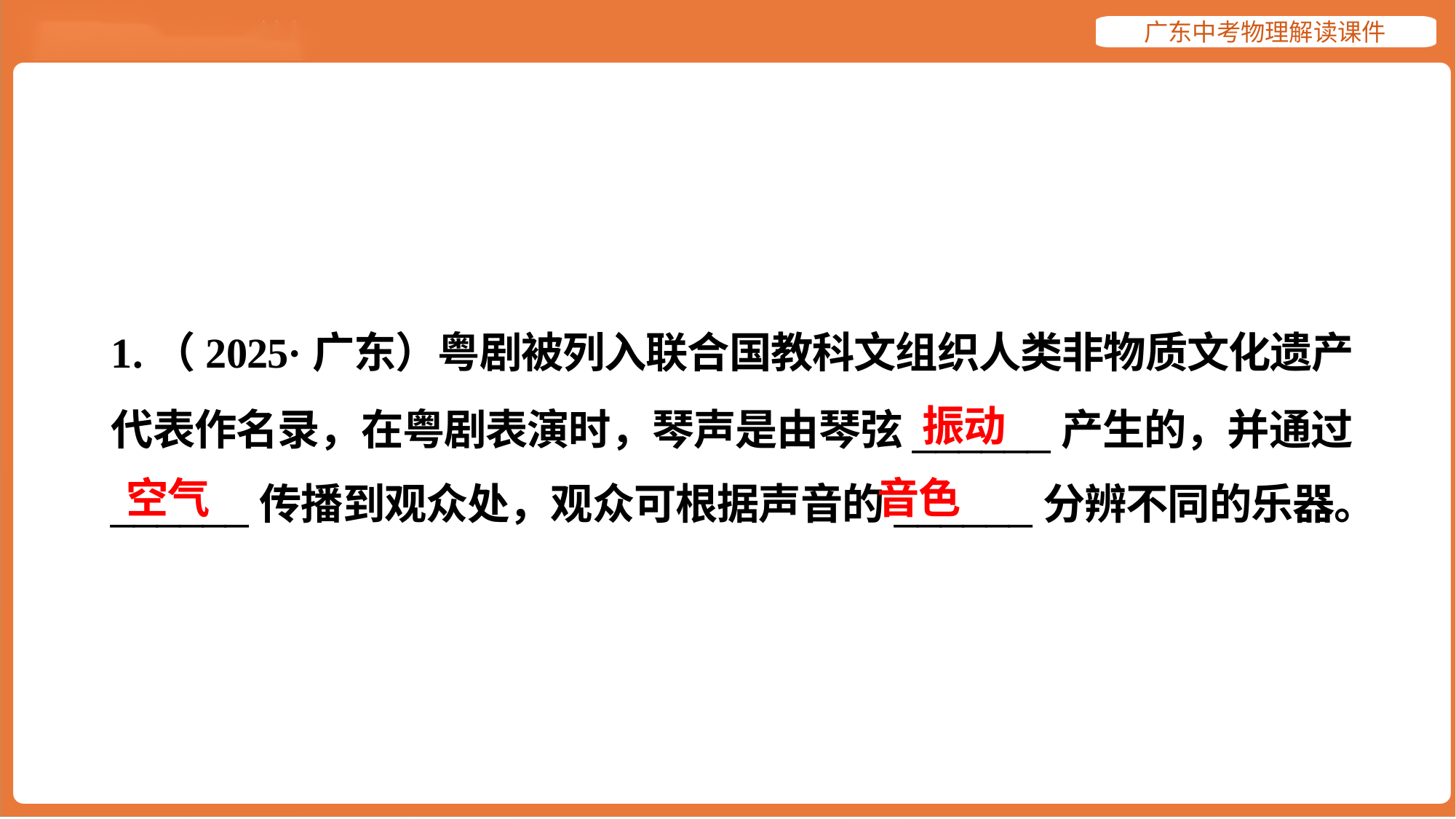

1.（2025·广东）粤剧被列入联合国教科文组织人类非物质文化遗产
代表作名录，在粤剧表演时，琴声是由琴弦______产生的，并通过
______传播到观众处，观众可根据声音的______分辨不同的乐器。
振动
空气
音色